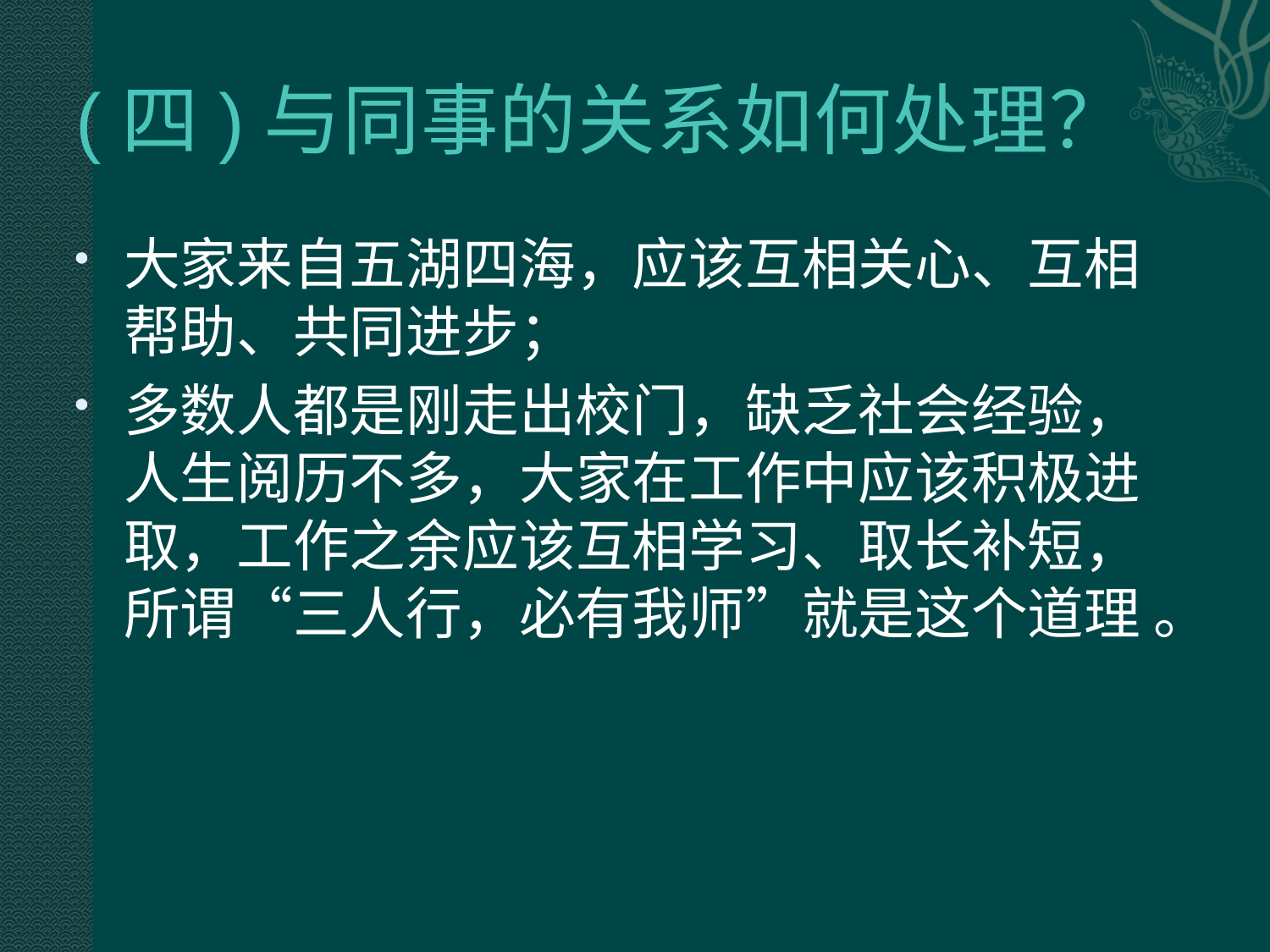

# (四)与同事的关系如何处理？
大家来自五湖四海，应该互相关心、互相帮助、共同进步；
多数人都是刚走出校门，缺乏社会经验，人生阅历不多，大家在工作中应该积极进取，工作之余应该互相学习、取长补短，所谓“三人行，必有我师”就是这个道理 。